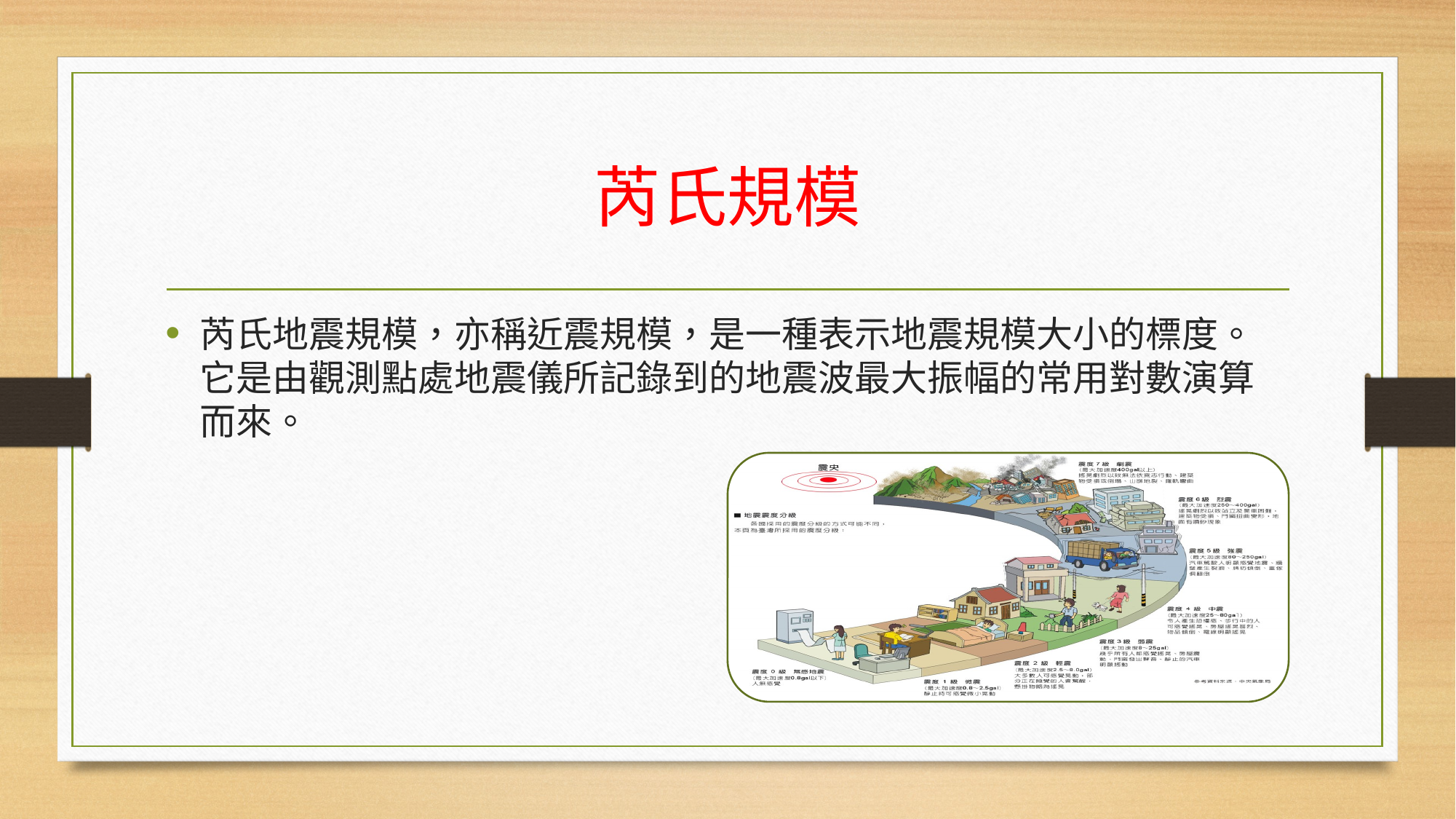

# 芮氏規模
芮氏地震規模，亦稱近震規模，是一種表示地震規模大小的標度。它是由觀測點處地震儀所記錄到的地震波最大振幅的常用對數演算而來。